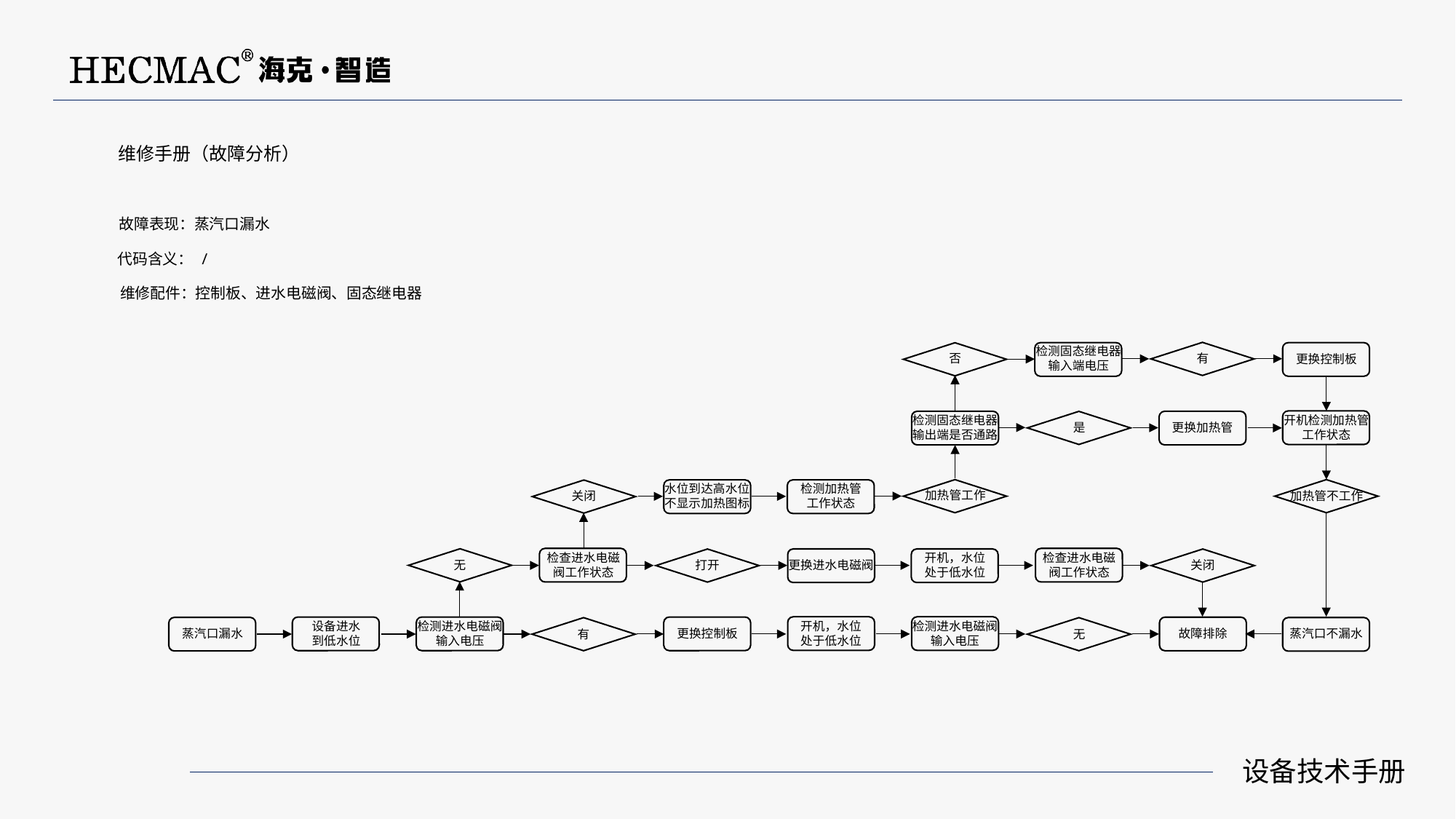

维修手册（故障分析）
故障表现：蒸汽口漏水
代码含义： /
维修配件：控制板、进水电磁阀、固态继电器
检测固态继电器
输入端电压

否
有
更换控制板
开机检测加热管
工作状态
检测固态继电器
输出端是否通路

更换加热管
是
水位到达高水位
不显示加热图标
检测加热管
工作状态

加热管工作
加热管不工作
关闭
检查进水电磁
阀工作状态
检查进水电磁
阀工作状态
开机，水位
处于低水位

打开
关闭
无
更换进水电磁阀
开机，水位
处于低水位
检测进水电磁阀
输入电压
设备进水
到低水位
检测进水电磁阀
输入电压

故障排除
蒸汽口漏水
更换控制板
蒸汽口不漏水
有
无